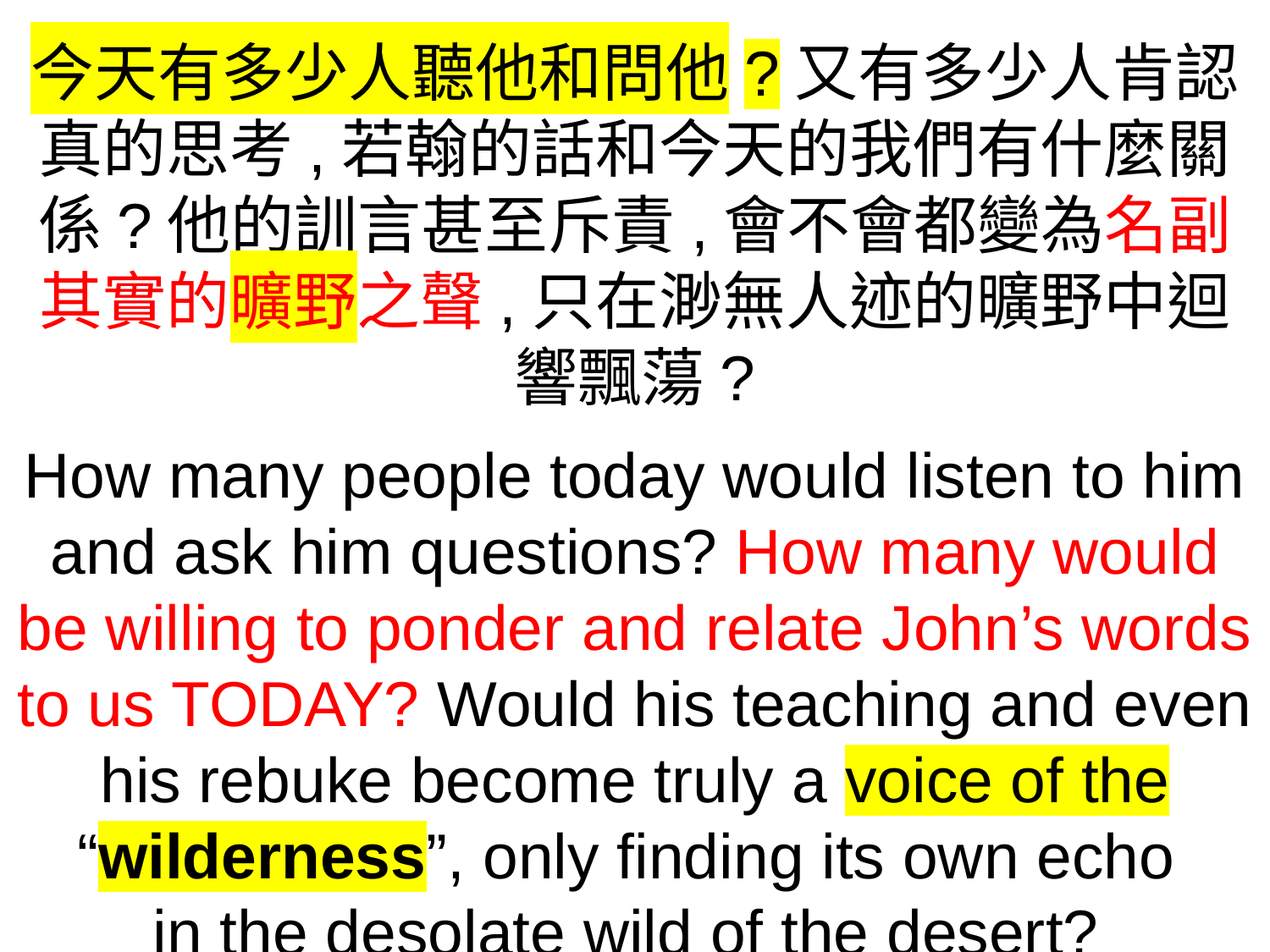

今天有多少人聽他和問他?又有多少人肯認真的思考,若翰的話和今天的我們有什麼關係?他的訓言甚至斥責,會不會都變為名副其實的曠野之聲,只在渺無人迹的曠野中迴響飄蕩?
How many people today would listen to him and ask him questions? How many would be willing to ponder and relate John’s words to us TODAY? Would his teaching and even his rebuke become truly a voice of the “wilderness”, only finding its own echo
in the desolate wild of the desert?